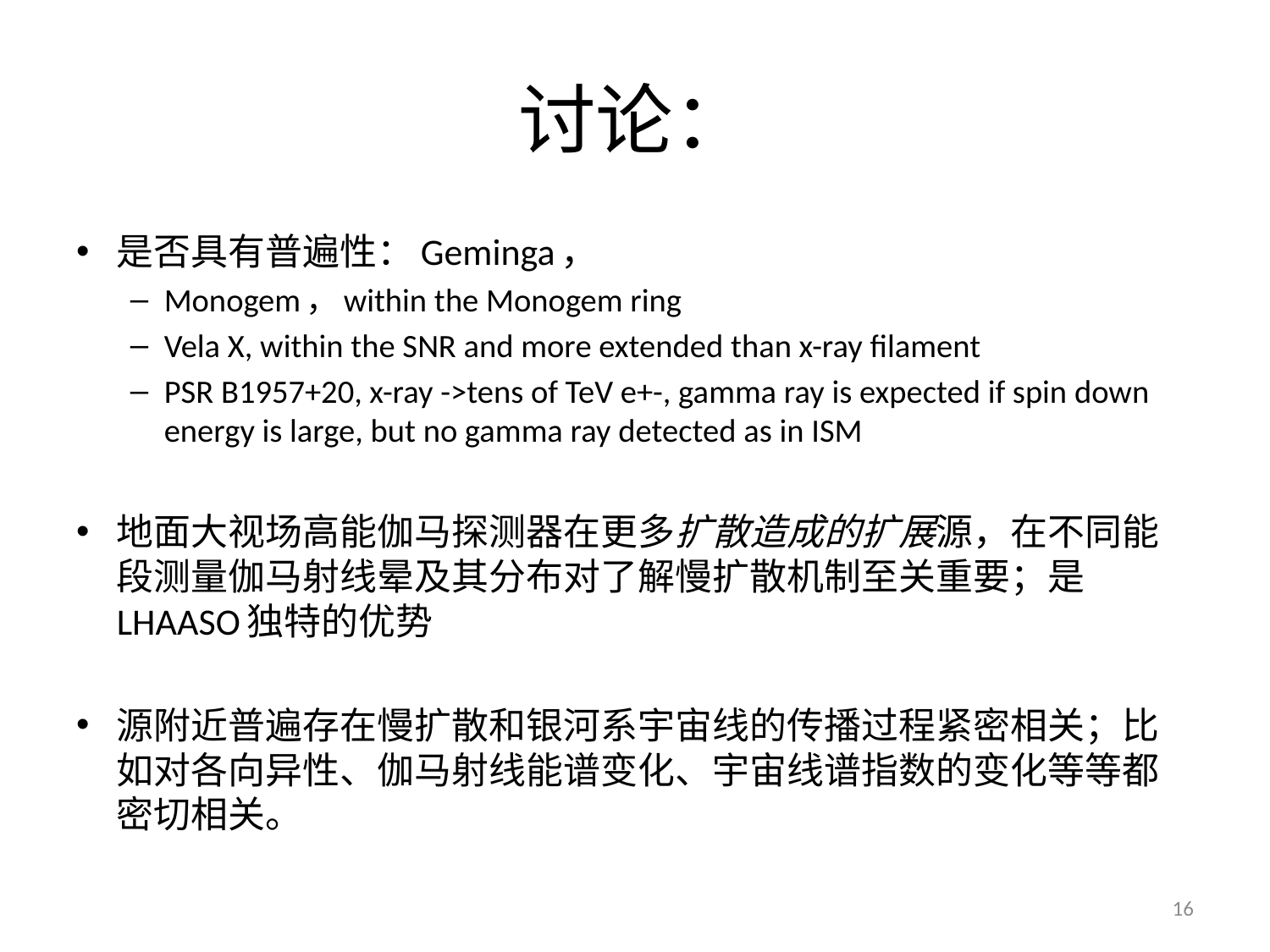

# 讨论：
是否具有普遍性：Geminga，
Monogem，within the Monogem ring
Vela X, within the SNR and more extended than x-ray filament
PSR B1957+20, x-ray ->tens of TeV e+-, gamma ray is expected if spin down energy is large, but no gamma ray detected as in ISM

地面大视场高能伽马探测器在更多扩散造成的扩展源，在不同能段测量伽马射线晕及其分布对了解慢扩散机制至关重要；是LHAASO独特的优势

源附近普遍存在慢扩散和银河系宇宙线的传播过程紧密相关；比如对各向异性、伽马射线能谱变化、宇宙线谱指数的变化等等都密切相关。
16